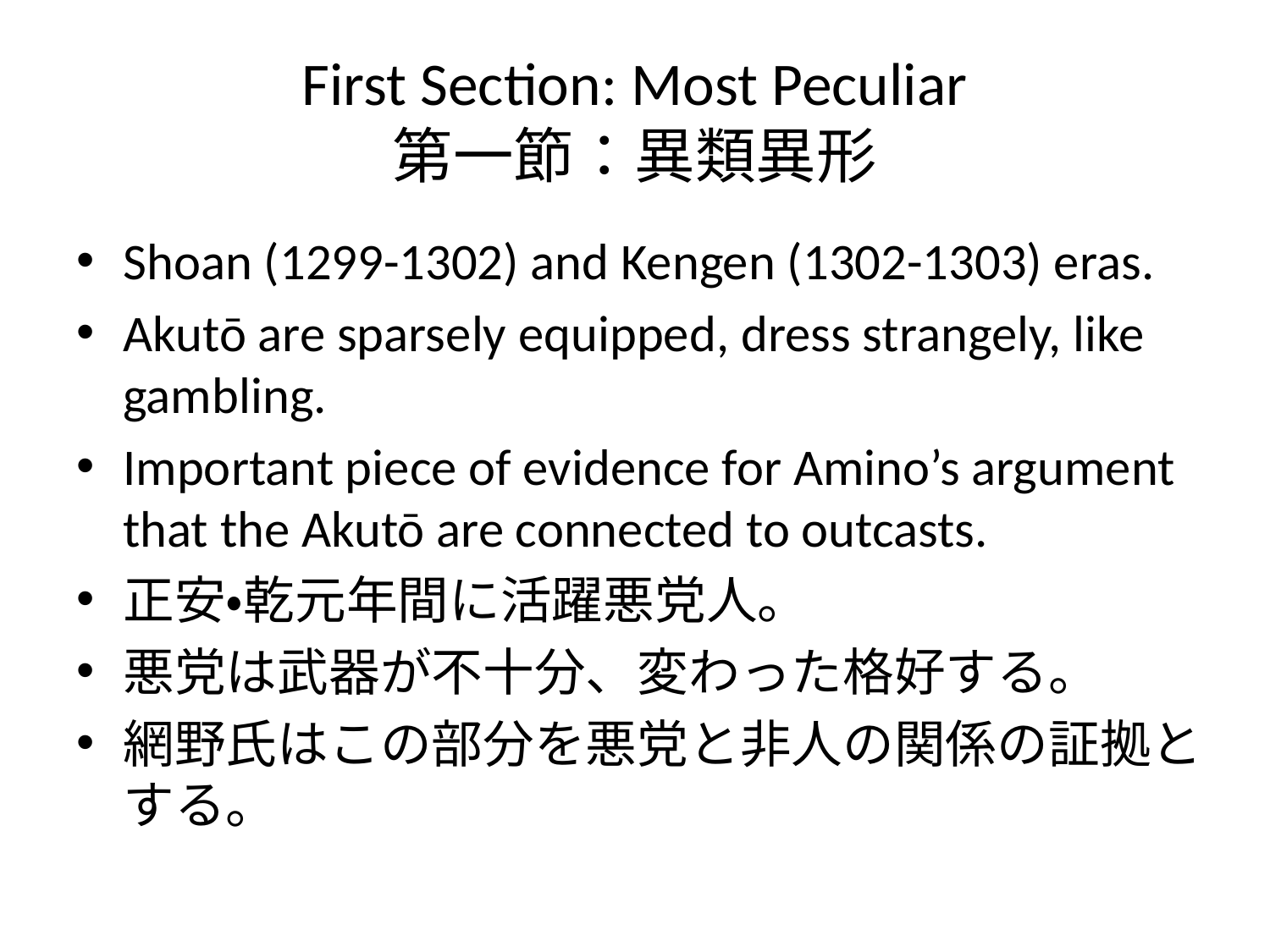

# First Section: Most Peculiar 第一節：異類異形
Shoan (1299-1302) and Kengen (1302-1303) eras.
Akutō are sparsely equipped, dress strangely, like gambling.
Important piece of evidence for Amino’s argument that the Akutō are connected to outcasts.
正安・乾元年間に活躍悪党人。
悪党は武器が不十分、変わった格好する。
網野氏はこの部分を悪党と非人の関係の証拠とする。